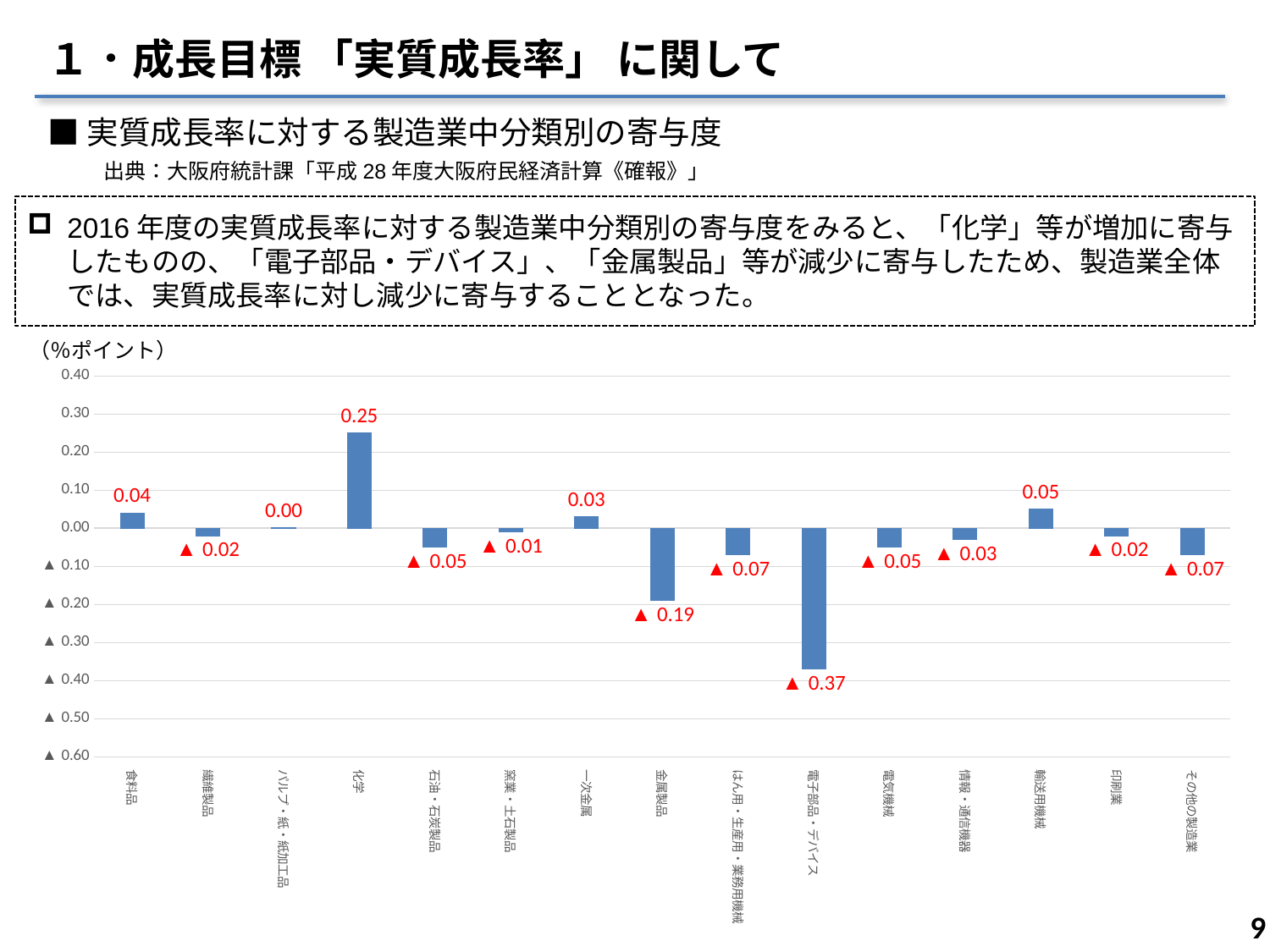

１．成長目標 「実質成長率」 に関して
■実質成長率に対する製造業中分類別の寄与度
　　出典：大阪府統計課「平成28年度大阪府民経済計算《確報》」
2016年度の実質成長率に対する製造業中分類別の寄与度をみると、「化学」等が増加に寄与したものの、「電子部品・デバイス」、「金属製品」等が減少に寄与したため、製造業全体では、実質成長率に対し減少に寄与することとなった。
（％ポイント）

### Chart

| Category | 寄与度 |
|---|---|
| 食料品 | 0.04 |
| 繊維製品 | -0.02 |
| パルプ・紙・紙加工品 | 0.001 |
| 化学 | 0.25 |
| 石油・石炭製品 | -0.05 |
| 窯業・土石製品 | -0.01 |
| 一次金属 | 0.03 |
| 金属製品 | -0.19 |
| はん用・生産用・業務用機械 | -0.07 |
| 電子部品・デバイス | -0.37 |
| 電気機械 | -0.05 |
| 情報・通信機器 | -0.03 |
| 輸送用機械 | 0.05 |
| 印刷業 | -0.02 |
| その他の製造業 | -0.07 |
9